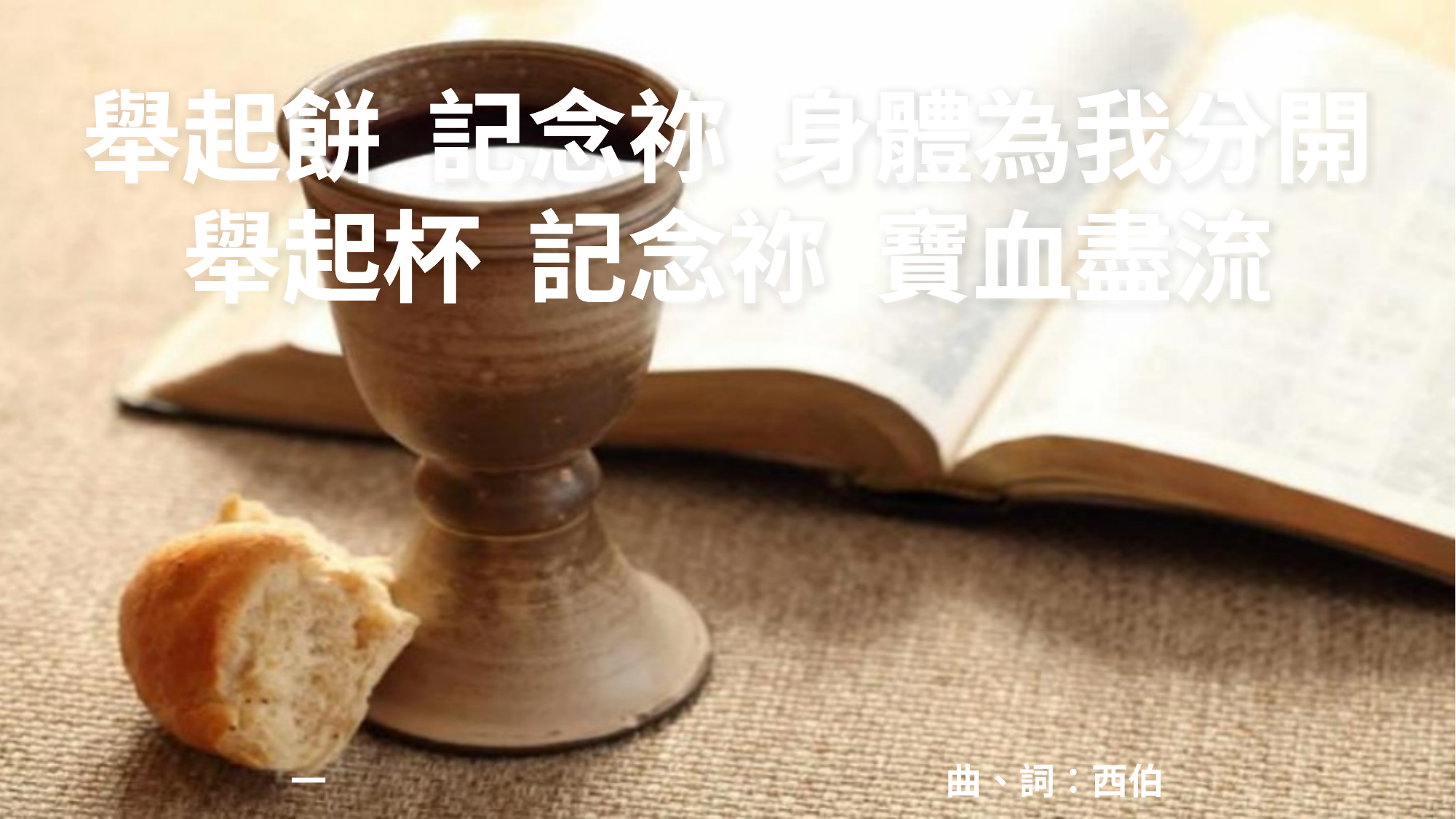

舉起餅  記念祢  身體為我分開
舉起杯  記念祢  寶血盡流
一						曲、詞：西伯